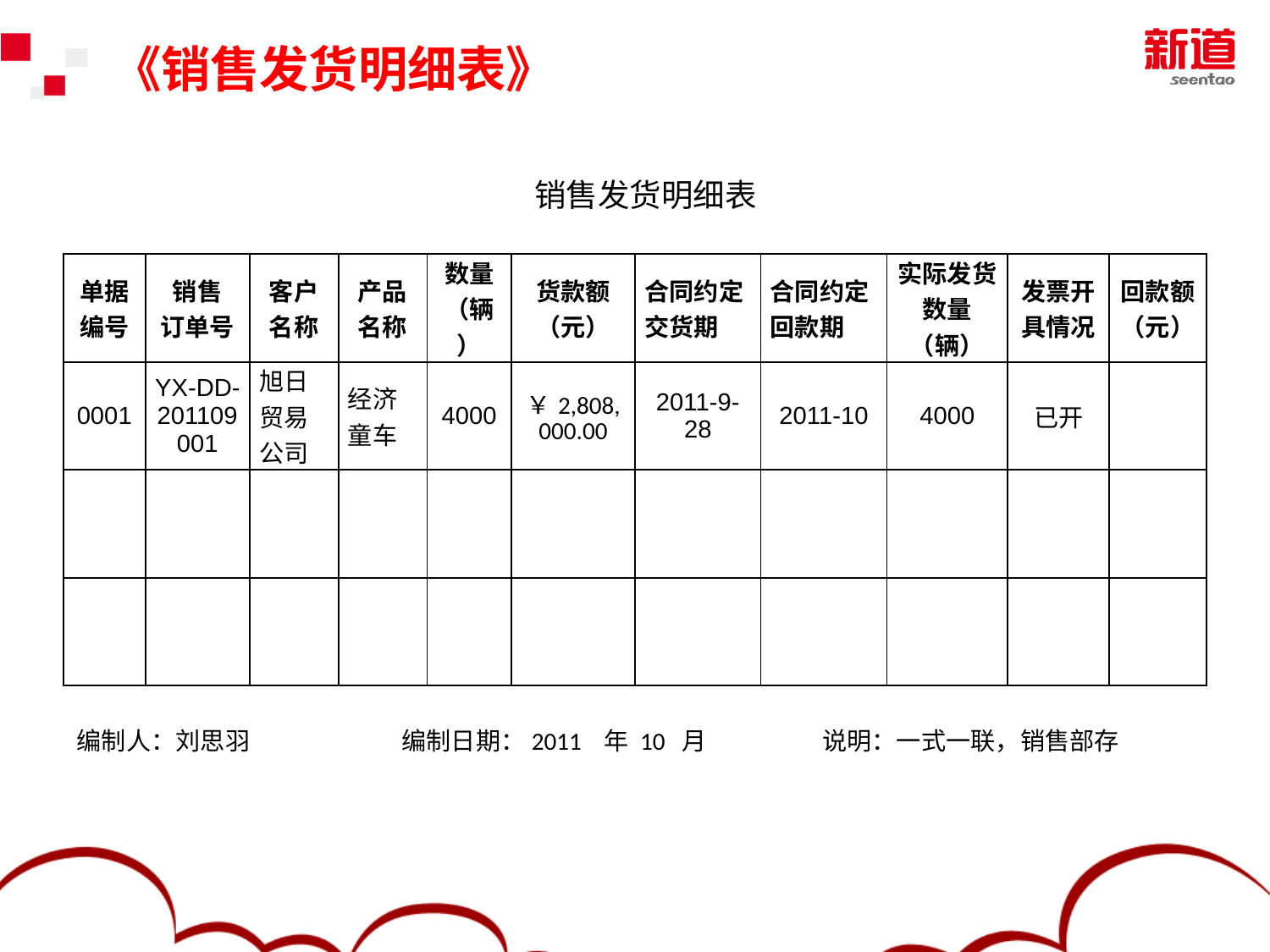

《销售发货明细表》
销售发货明细表
| 单据 编号 | 销售 订单号 | 客户 名称 | 产品 名称 | 数量 （辆） | 货款额 （元） | 合同约定 交货期 | 合同约定 回款期 | 实际发货 数量 （辆） | 发票开 具情况 | 回款额（元） |
| --- | --- | --- | --- | --- | --- | --- | --- | --- | --- | --- |
| 0001 | YX-DD-201109001 | 旭日 贸易 公司 | 经济 童车 | 4000 | ￥2,808,000.00 | 2011-9-28 | 2011-10 | 4000 | 已开 |  |
|  |  |  |  |  |  |  |  |  |  |  |
|  |  |  |  |  |  |  |  |  |  |  |
 编制人：刘思羽	               编制日期：2011   年 10  月                     说明：一式一联，销售部存